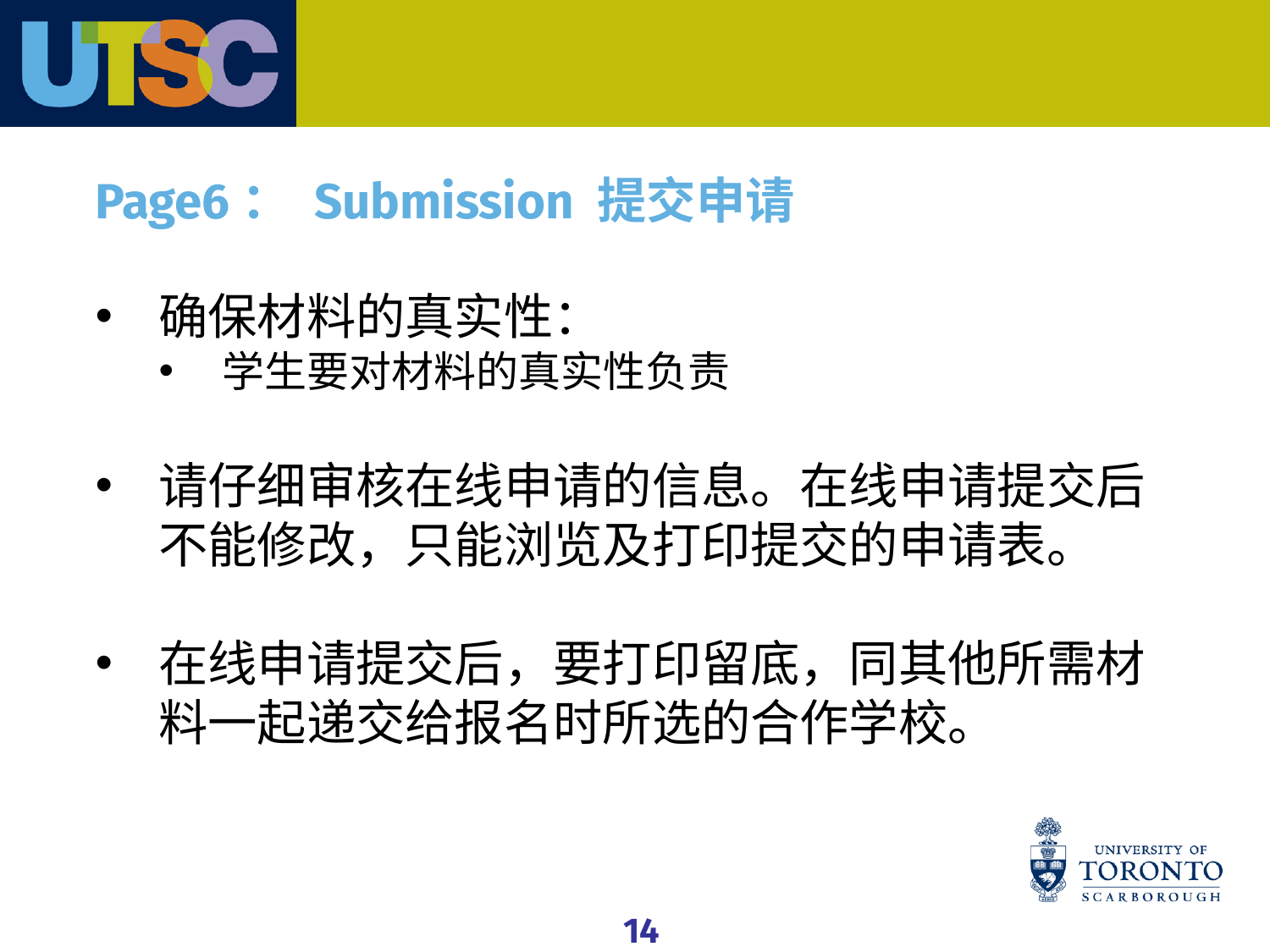

# Page6： Submission 提交申请
确保材料的真实性：
学生要对材料的真实性负责

请仔细审核在线申请的信息。在线申请提交后不能修改，只能浏览及打印提交的申请表。

在线申请提交后，要打印留底，同其他所需材料一起递交给报名时所选的合作学校。

14